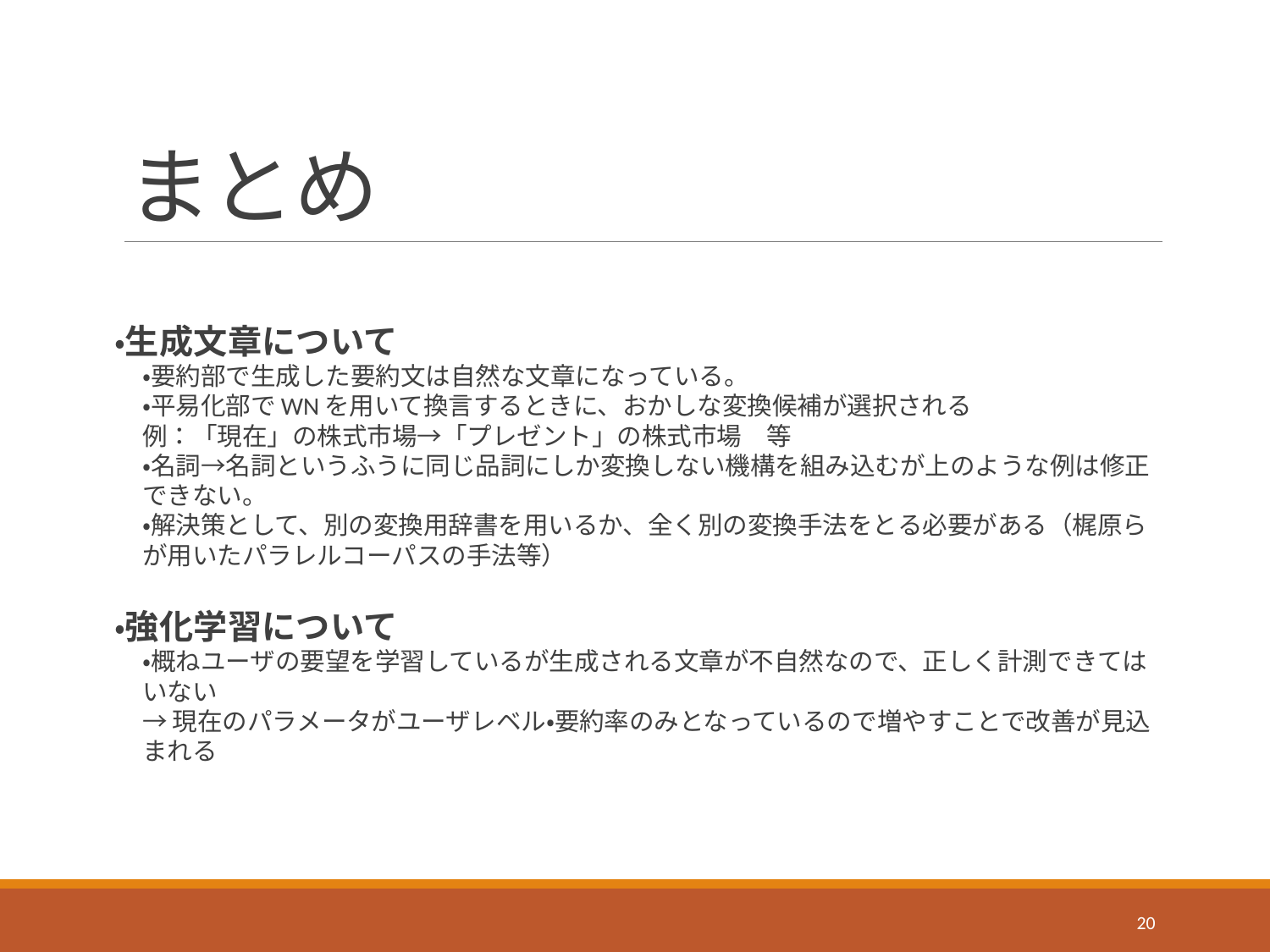

# まとめ
・生成文章について
・要約部で生成した要約文は自然な文章になっている。
・平易化部でWNを用いて換言するときに、おかしな変換候補が選択される
例：「現在」の株式市場→「プレゼント」の株式市場　等
・名詞→名詞というふうに同じ品詞にしか変換しない機構を組み込むが上のような例は修正できない。
・解決策として、別の変換用辞書を用いるか、全く別の変換手法をとる必要がある（梶原らが用いたパラレルコーパスの手法等）

・強化学習について
・概ねユーザの要望を学習しているが生成される文章が不自然なので、正しく計測できてはいない
→現在のパラメータがユーザレベル・要約率のみとなっているので増やすことで改善が見込まれる

20